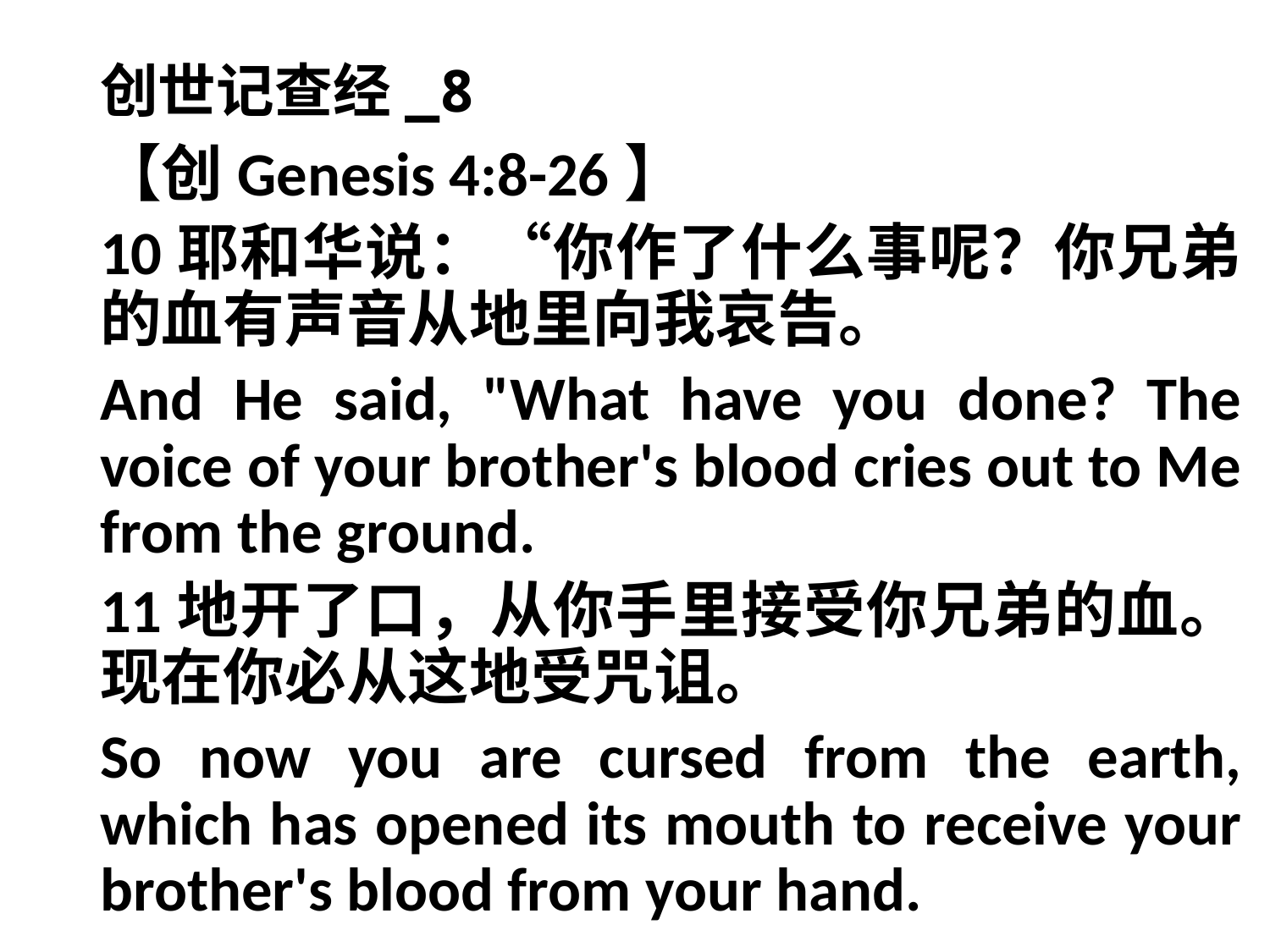

# 创世记查经_8
【创Genesis 4:8-26】
10耶和华说：“你作了什么事呢？你兄弟的血有声音从地里向我哀告。
And He said, "What have you done? The voice of your brother's blood cries out to Me from the ground.
11地开了口，从你手里接受你兄弟的血。现在你必从这地受咒诅。
So now you are cursed from the earth, which has opened its mouth to receive your brother's blood from your hand.